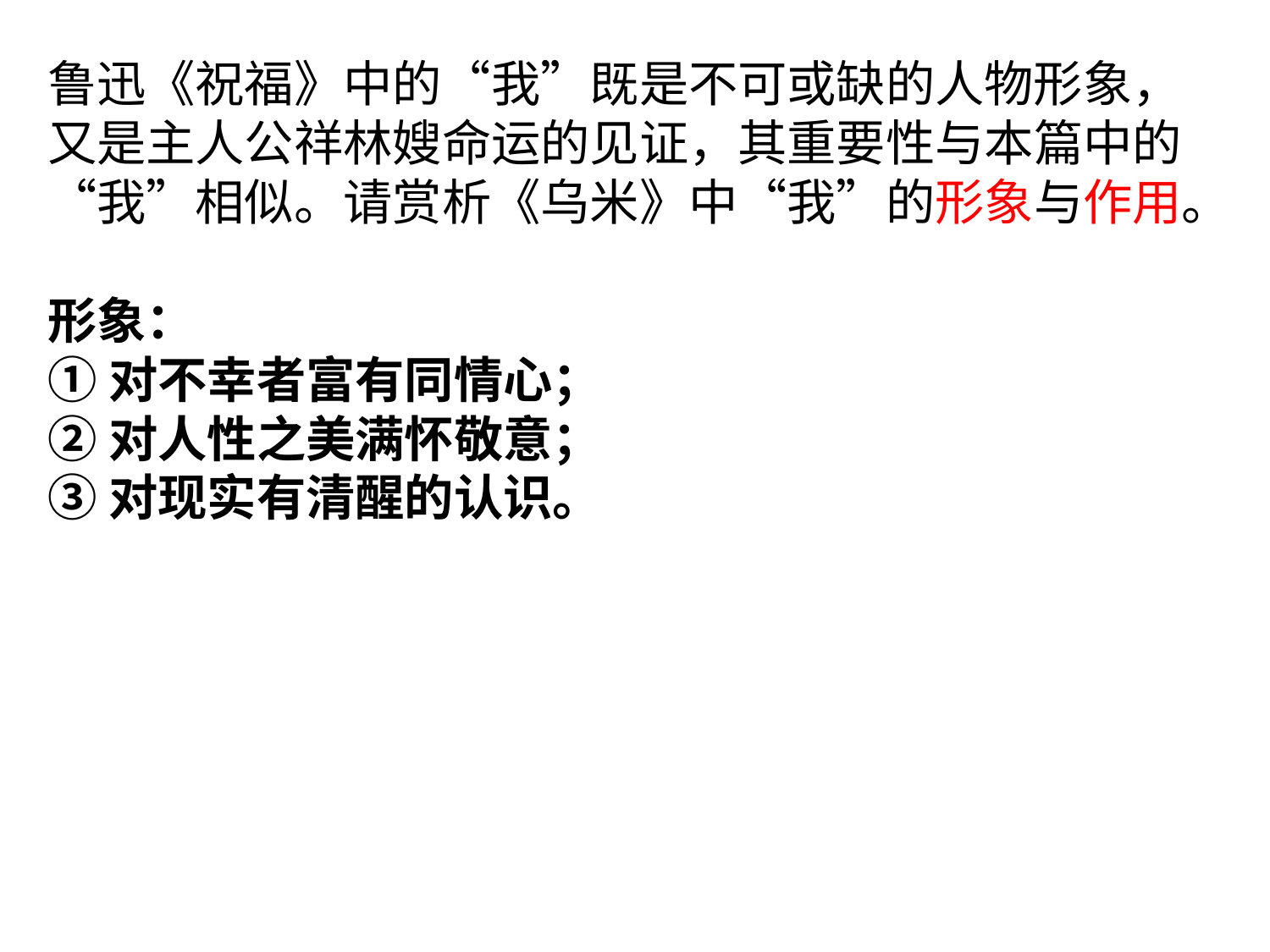

鲁迅《祝福》中的“我”既是不可或缺的人物形象，又是主人公祥林嫂命运的见证，其重要性与本篇中的“我”相似。请赏析《乌米》中“我”的形象与作用。

形象：
①对不幸者富有同情心；
②对人性之美满怀敬意；
③对现实有清醒的认识。